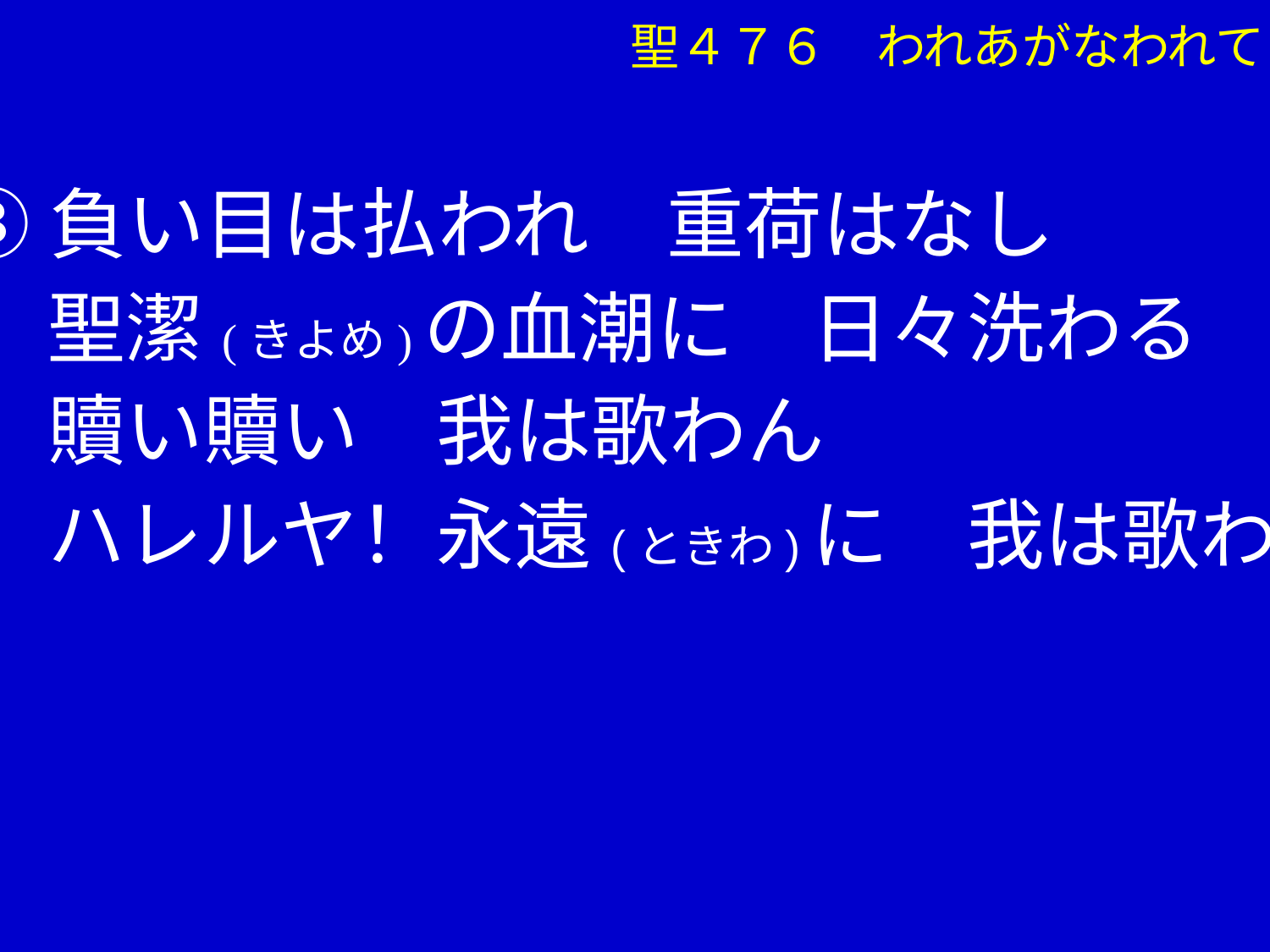

聖４７６　われあがなわれて
③負い目は払われ　重荷はなし
　 聖潔(きよめ)の血潮に　日々洗わる
　 贖い贖い　我は歌わん
　 ハレルヤ！永遠(ときわ)に　我は歌わん